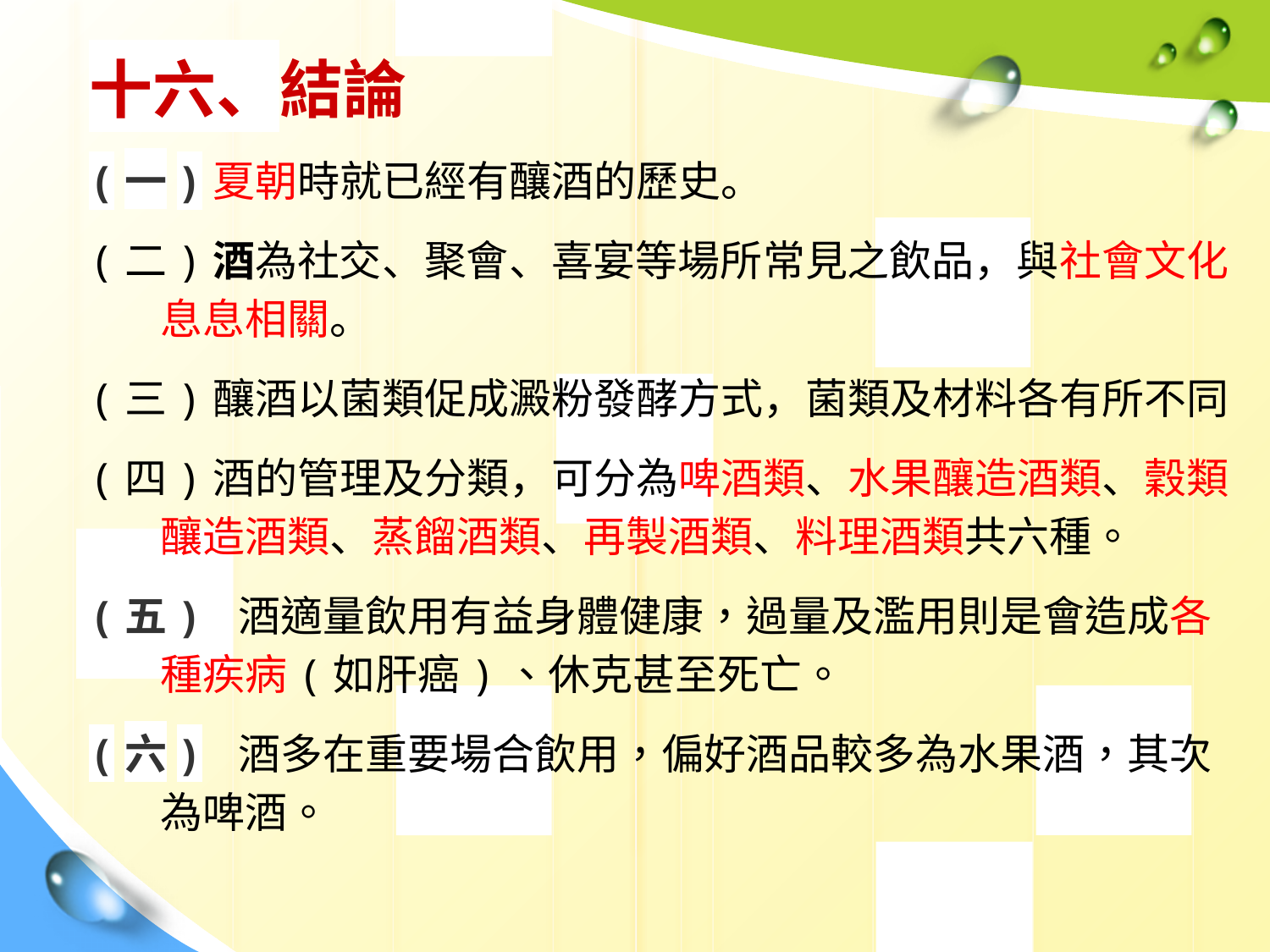

十六、結論
(一)夏朝時就已經有釀酒的歷史。
(二)酒為社交、聚會、喜宴等場所常見之飲品，與社會文化息息相關。
(三)釀酒以菌類促成澱粉發酵方式，菌類及材料各有所不同
(四)酒的管理及分類，可分為啤酒類、水果釀造酒類、穀類釀造酒類、蒸餾酒類、再製酒類、料理酒類共六種。
(五) 酒適量飲用有益身體健康，過量及濫用則是會造成各種疾病(如肝癌)、休克甚至死亡。
(六) 酒多在重要場合飲用，偏好酒品較多為水果酒，其次為啤酒。